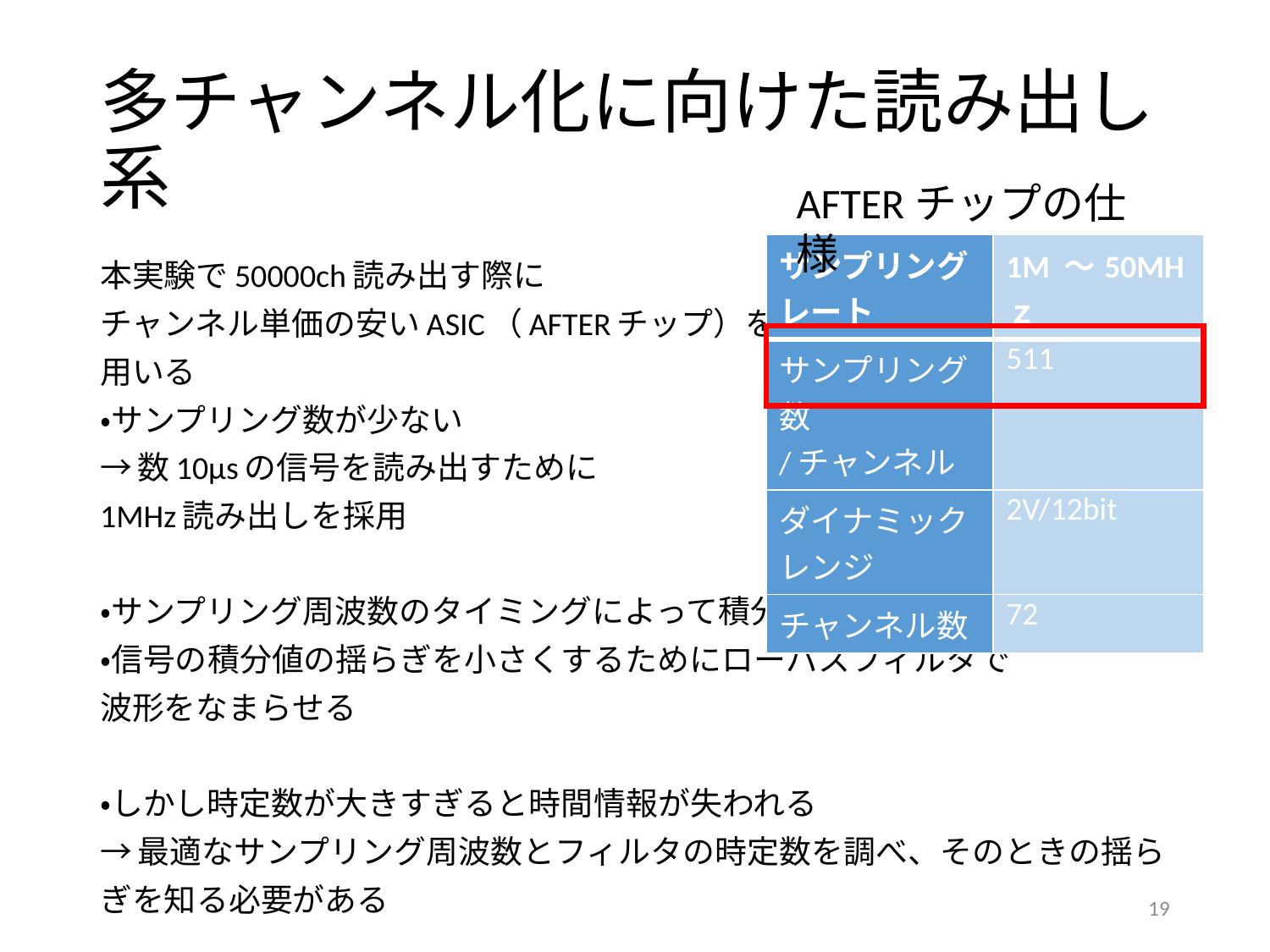

# 多チャンネル化に向けた読み出し系
AFTERチップの仕様
| サンプリングレート | 1M ～50MHｚ |
| --- | --- |
| サンプリング数 /チャンネル | 511 |
| ダイナミック レンジ | 2V/12bit |
| チャンネル数 | 72 |
本実験で50000ch読み出す際に
チャンネル単価の安いASIC（AFTERチップ）を
用いる
・サンプリング数が少ない
→数10μsの信号を読み出すために
1MHz読み出しを採用

・サンプリング周波数のタイミングによって積分値が揺らぐ
・信号の積分値の揺らぎを小さくするためにローパスフィルタで
波形をなまらせる

・しかし時定数が大きすぎると時間情報が失われる
→最適なサンプリング周波数とフィルタの時定数を調べ、そのときの揺ら
ぎを知る必要がある

19